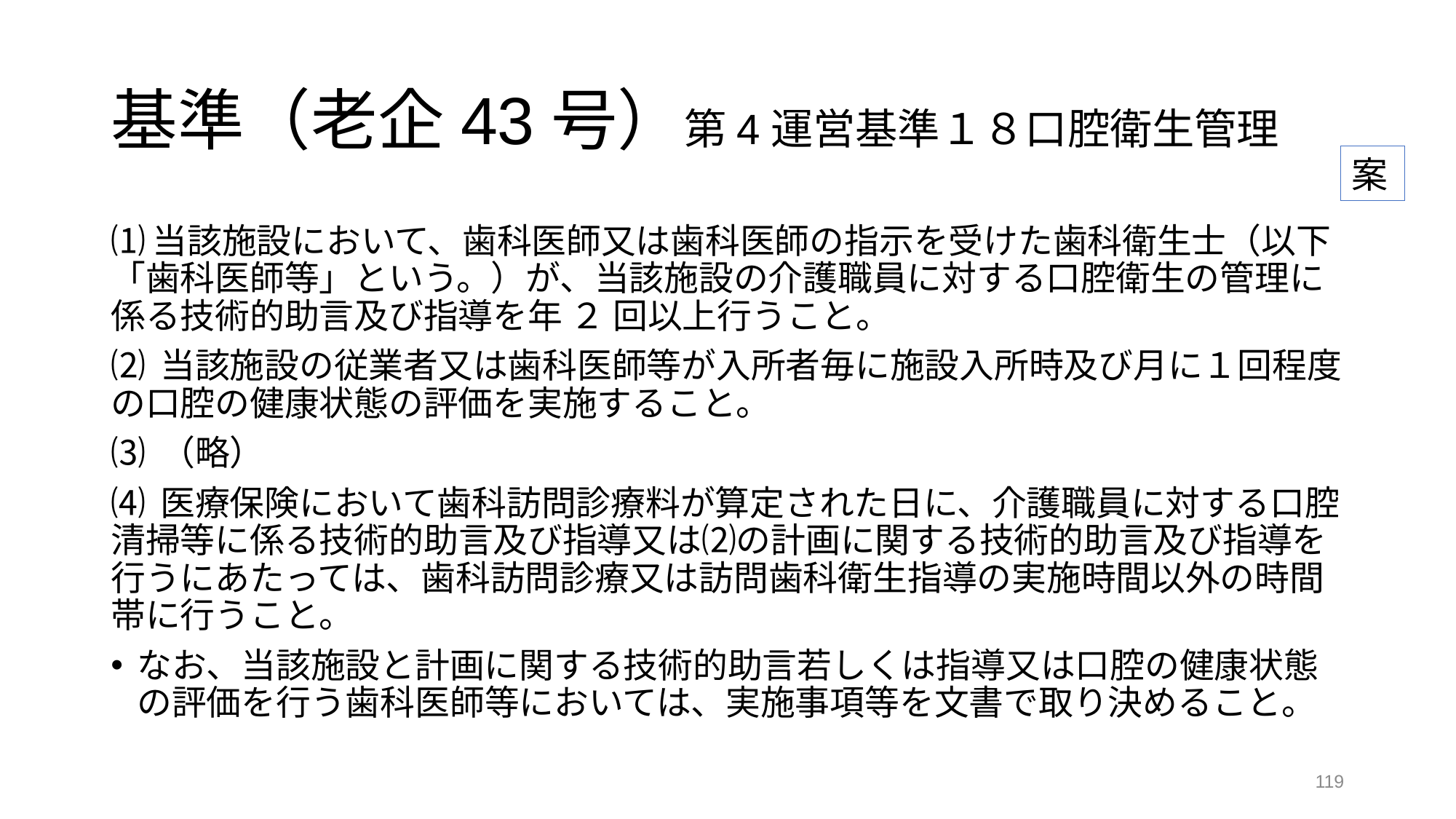

# 基準（老企43号）第4運営基準１８口腔衛生管理
案
⑴当該施設において、歯科医師又は歯科医師の指示を受けた歯科衛生士（以下「歯科医師等」という。）が、当該施設の介護職員に対する口腔衛生の管理に係る技術的助言及び指導を年 ２ 回以上行うこと。
⑵ 当該施設の従業者又は歯科医師等が入所者毎に施設入所時及び月に１回程度の口腔の健康状態の評価を実施すること。
⑶ （略）
⑷ 医療保険において歯科訪問診療料が算定された日に、介護職員に対する口腔清掃等に係る技術的助言及び指導又は⑵の計画に関する技術的助言及び指導を行うにあたっては、歯科訪問診療又は訪問歯科衛生指導の実施時間以外の時間帯に行うこと。
なお、当該施設と計画に関する技術的助言若しくは指導又は口腔の健康状態の評価を行う歯科医師等においては、実施事項等を文書で取り決めること。
119